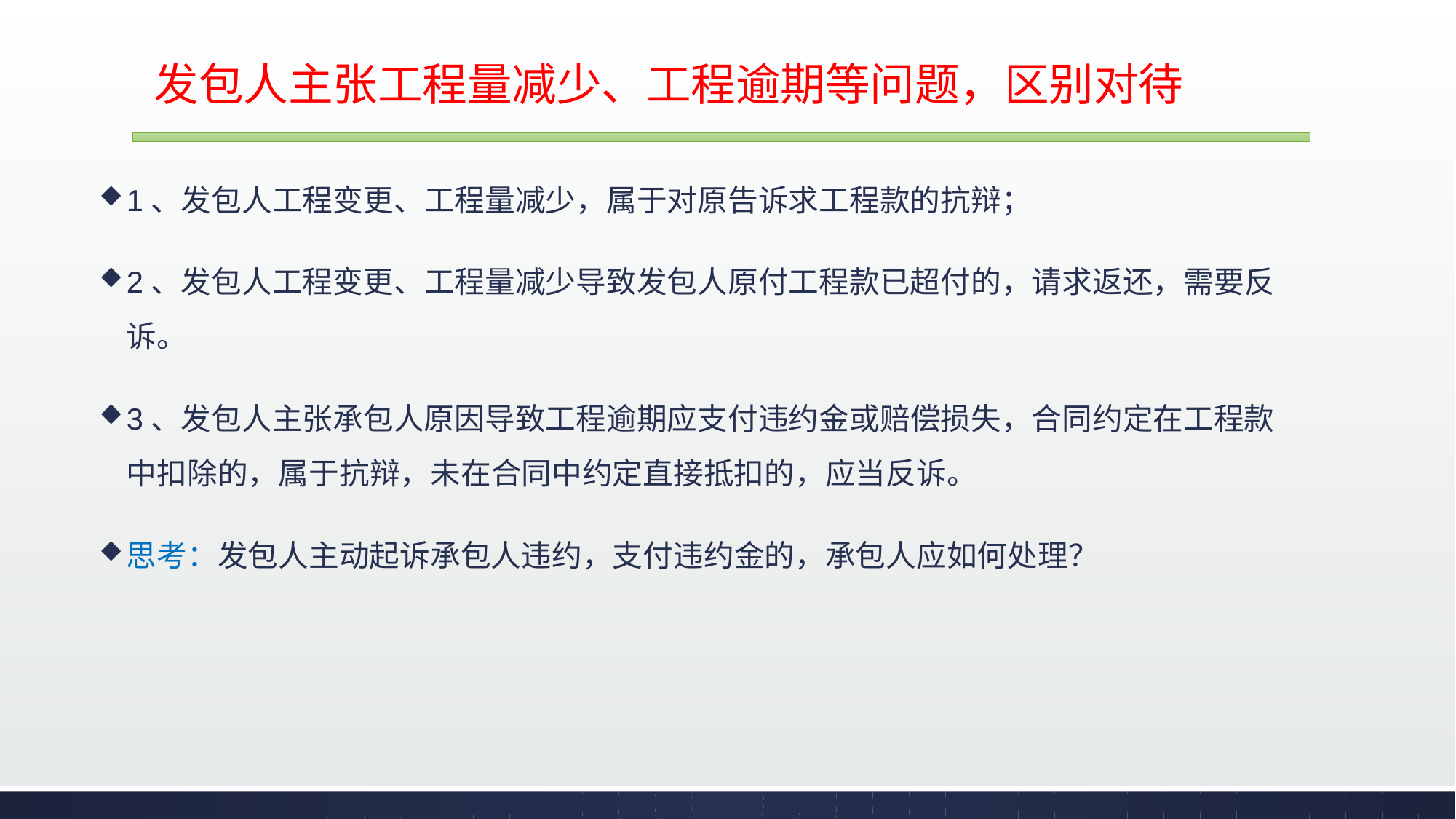

# 发包人主张工程量减少、工程逾期等问题，区别对待

1、发包人工程变更、工程量减少，属于对原告诉求工程款的抗辩；
2、发包人工程变更、工程量减少导致发包人原付工程款已超付的，请求返还，需要反诉。
3、发包人主张承包人原因导致工程逾期应支付违约金或赔偿损失，合同约定在工程款中扣除的，属于抗辩，未在合同中约定直接抵扣的，应当反诉。
思考：发包人主动起诉承包人违约，支付违约金的，承包人应如何处理？